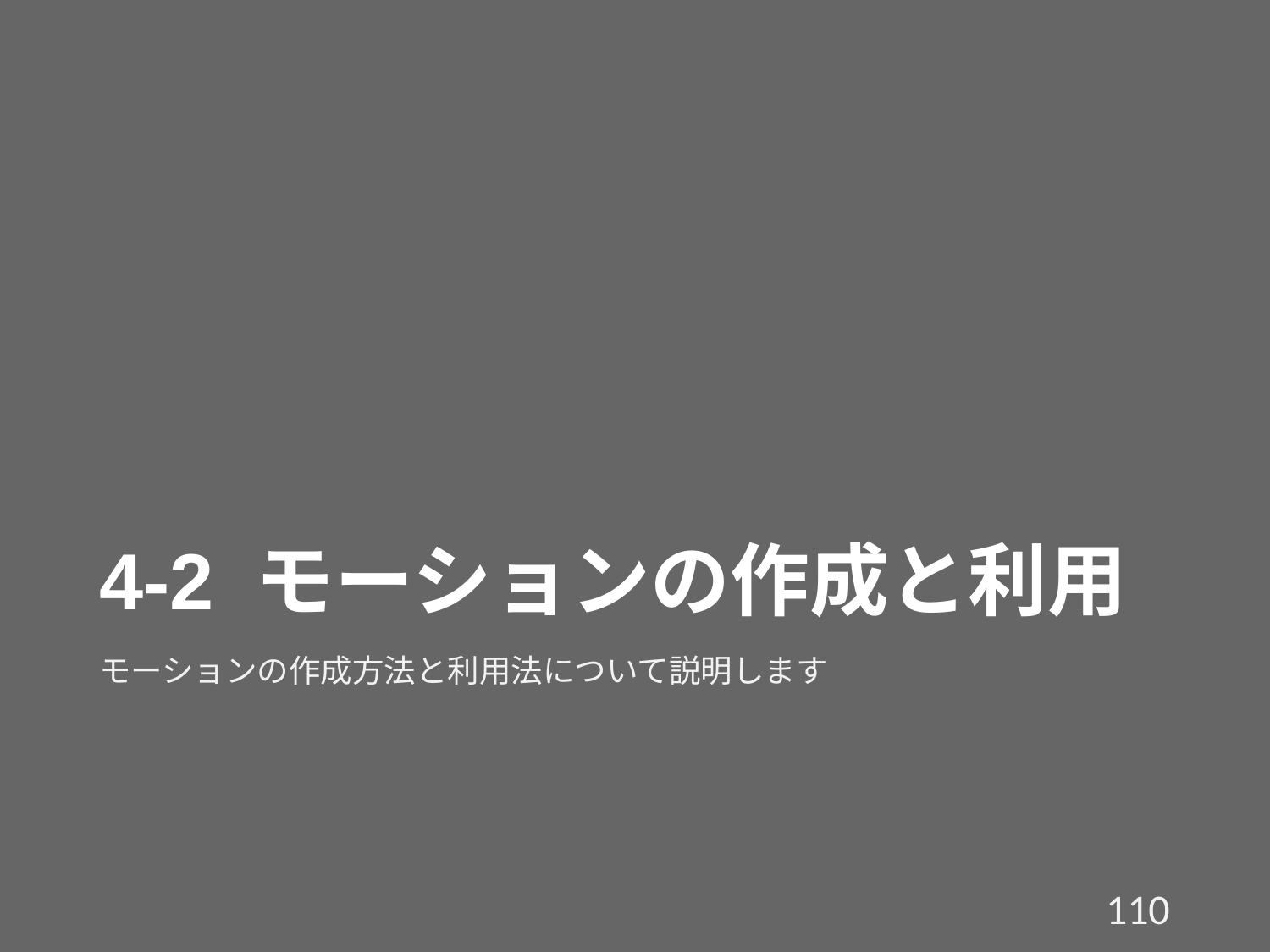

# 4-2 モーションの作成と利用
モーションの作成方法と利用法について説明します
110